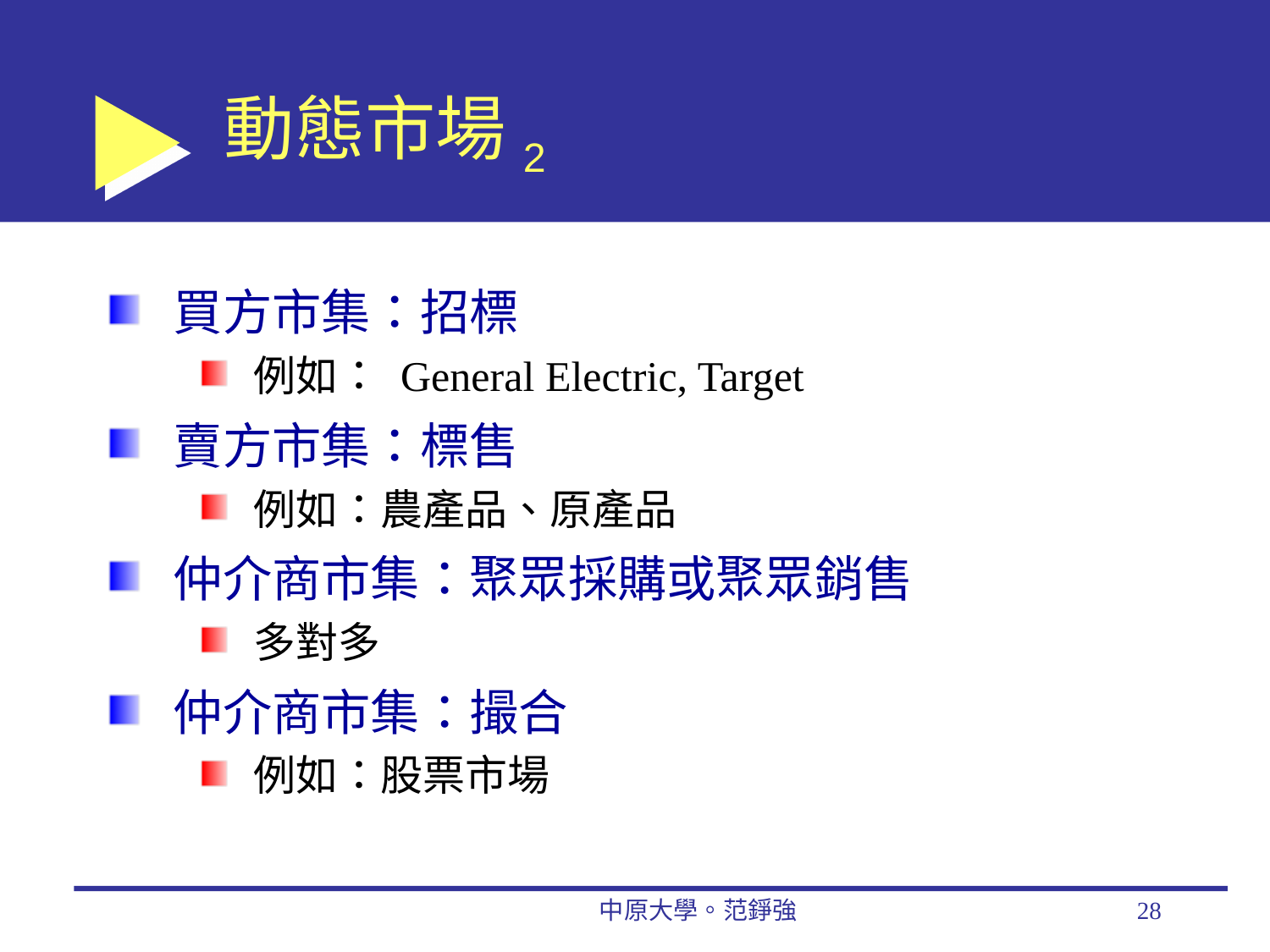

# 動態市場2
買方市集：招標
例如： General Electric, Target
賣方市集：標售
例如：農產品、原產品
仲介商市集：聚眾採購或聚眾銷售
多對多
仲介商市集：撮合
例如：股票市場
中原大學。范錚強
28